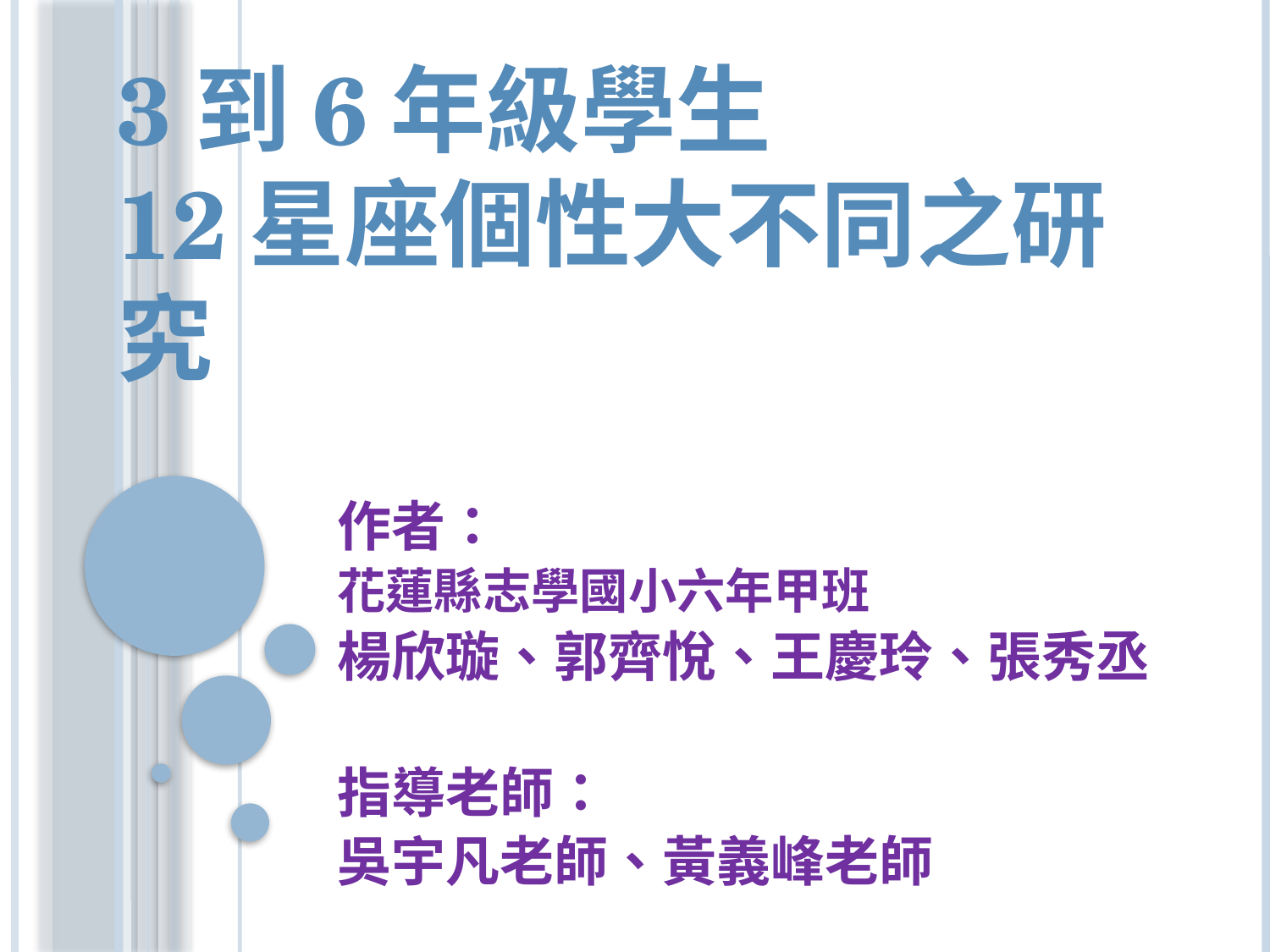

# 3到6年級學生 12星座個性大不同之研究
作者：
花蓮縣志學國小六年甲班
楊欣璇、郭齊悅、王慶玲、張秀丞

指導老師：
吳宇凡老師、黃義峰老師